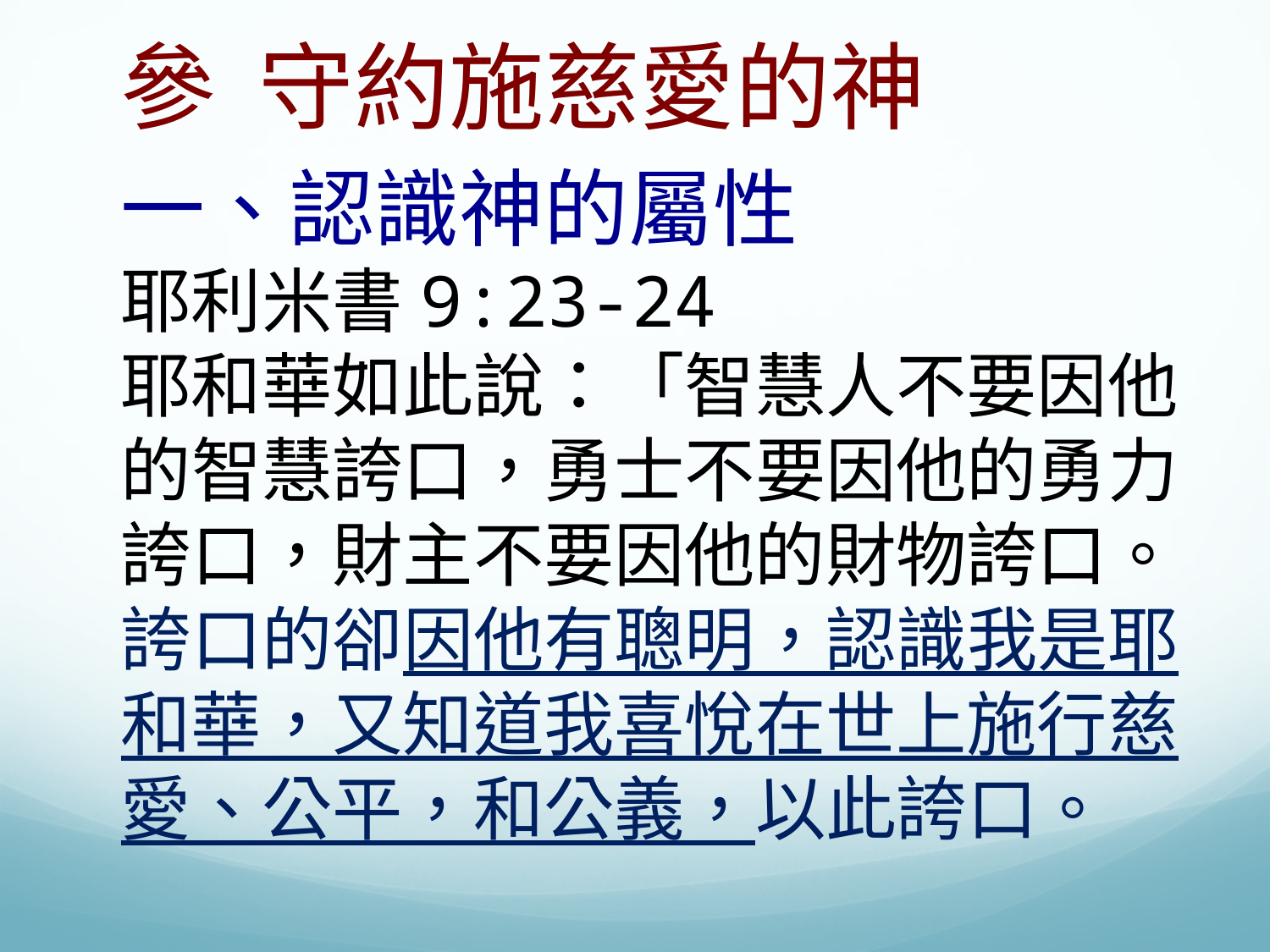

參  守約施慈愛的神
一、認識神的屬性
耶利米書9:23-24
耶和華如此說：「智慧人不要因他的智慧誇口，勇士不要因他的勇力誇口，財主不要因他的財物誇口。誇口的卻因他有聰明，認識我是耶和華，又知道我喜悅在世上施行慈愛、公平，和公義，以此誇口。